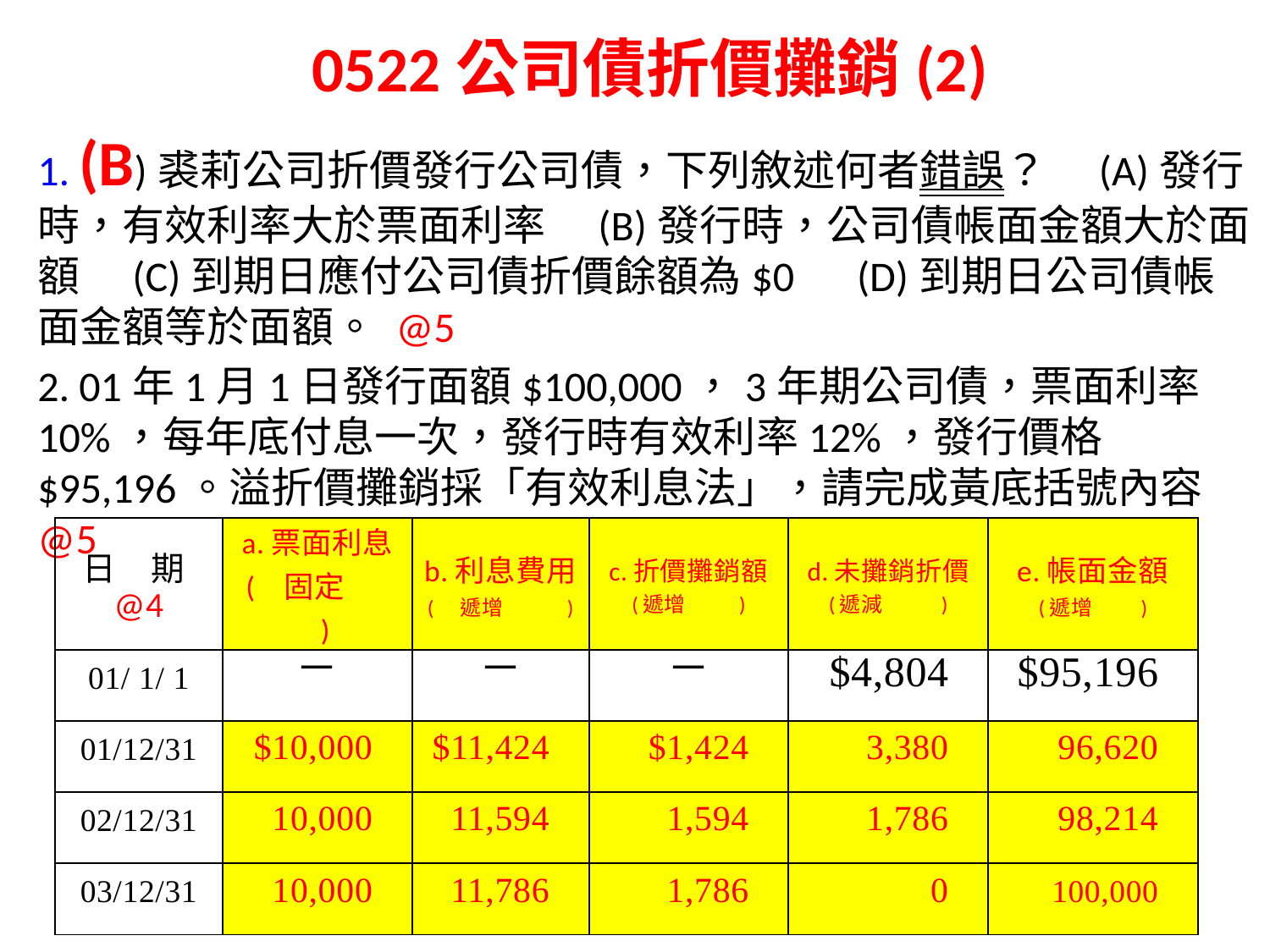

# 0522公司債折價攤銷(2)
1. (B)裘莉公司折價發行公司債，下列敘述何者錯誤？　(A)發行時，有效利率大於票面利率　(B)發行時，公司債帳面金額大於面額　(C)到期日應付公司債折價餘額為$0　(D)到期日公司債帳面金額等於面額。 @5
2. 01年1月1日發行面額$100,000，3年期公司債，票面利率10%，每年底付息一次，發行時有效利率12%，發行價格$95,196。溢折價攤銷採「有效利息法」，請完成黃底括號內容 @5

| 日　期@4 | a.票面利息 ( 固定 ) | b.利息費用 ( 遞增 ) | c.折價攤銷額 (遞增 ) | d.未攤銷折價 (遞減 ) | e.帳面金額 (遞增 ) |
| --- | --- | --- | --- | --- | --- |
| 01/ 1/ 1 | － | － | － | $4,804 | $95,196 |
| 01/12/31 | $10,000 | $11,424 | $1,424 | 3,380 | 96,620 |
| 02/12/31 | 10,000 | 11,594 | 1,594 | 1,786 | 98,214 |
| 03/12/31 | 10,000 | 11,786 | 1,786 | 0 | 100,000 |